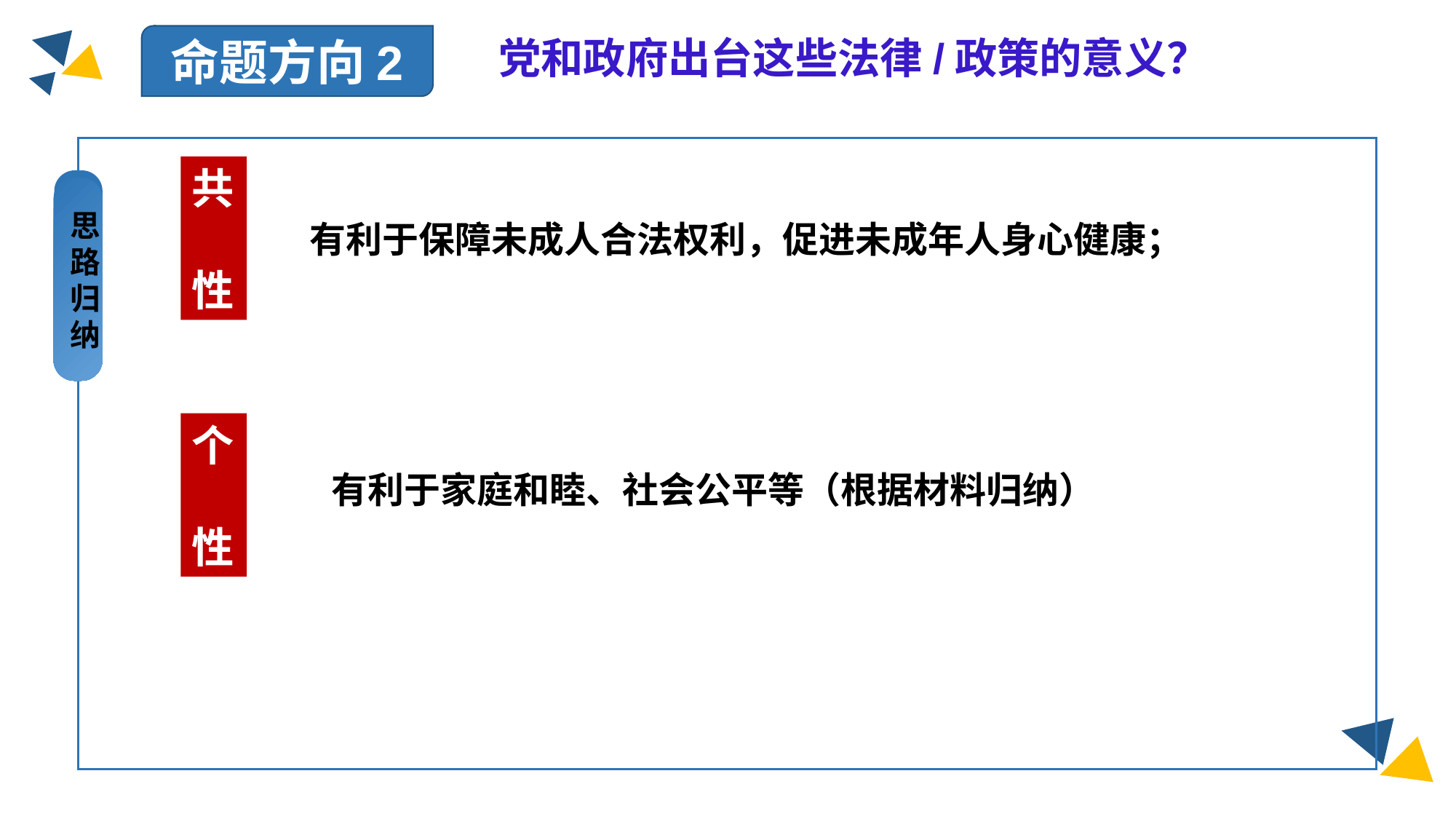

命题方向2
党和政府出台这些法律/政策的意义？

共

性

思路归纳
有利于保障未成人合法权利，促进未成年人身心健康；
个

性
有利于家庭和睦、社会公平等（根据材料归纳）